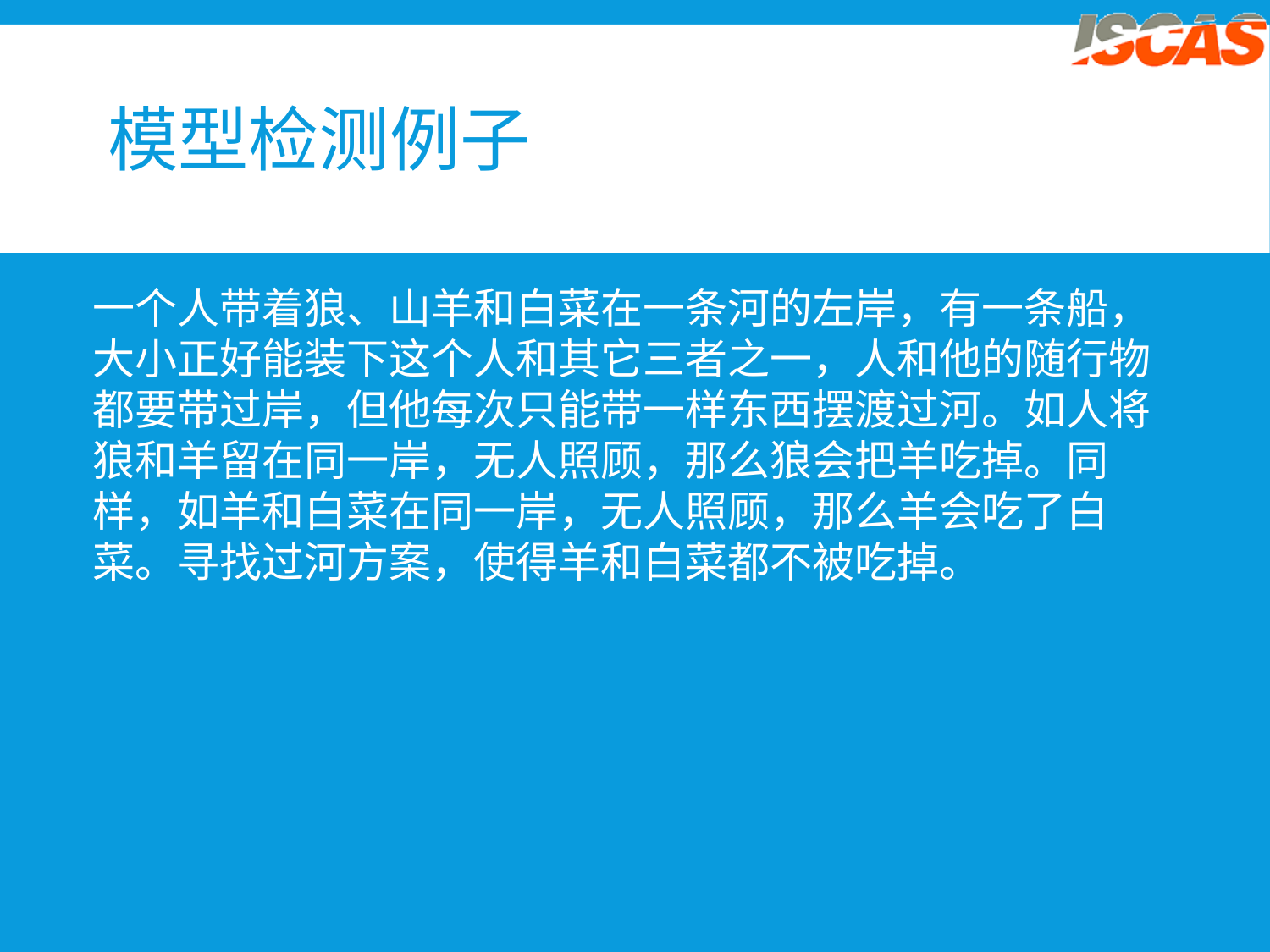

# 模型检测例子
一个人带着狼、山羊和白菜在一条河的左岸，有一条船，大小正好能装下这个人和其它三者之一，人和他的随行物都要带过岸，但他每次只能带一样东西摆渡过河。如人将狼和羊留在同一岸，无人照顾，那么狼会把羊吃掉。同样，如羊和白菜在同一岸，无人照顾，那么羊会吃了白菜。寻找过河方案，使得羊和白菜都不被吃掉。